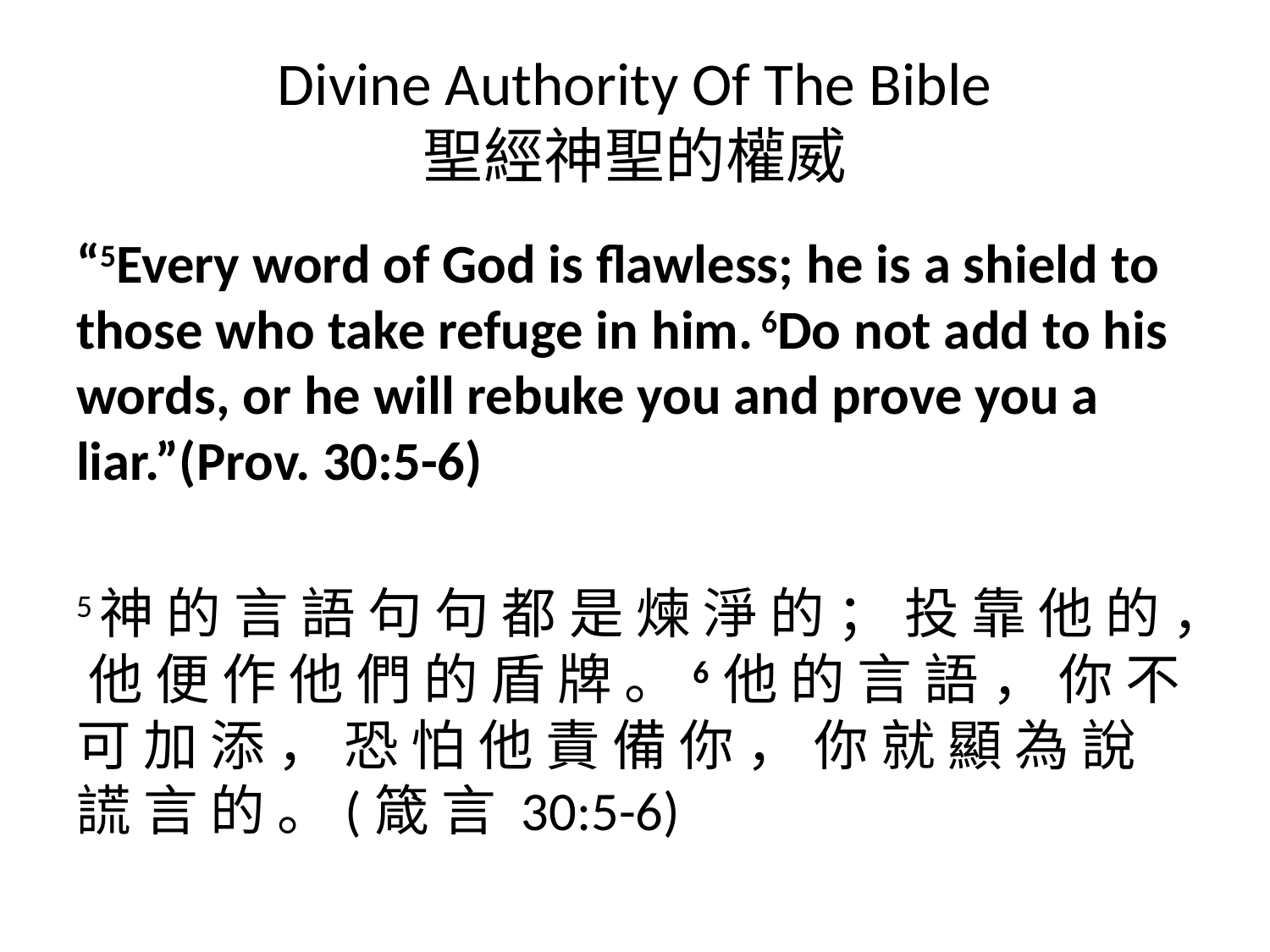

# Divine Authority Of The Bible 聖經神聖的權威
“5Every word of God is flawless; he is a shield to those who take refuge in him. 6Do not add to his words, or he will rebuke you and prove you a liar.”(Prov. 30:5-6)

5神 的 言 語 句 句 都 是 煉 淨 的 ； 投 靠 他 的 ， 他 便 作 他 們 的 盾 牌 。6 他 的 言 語 ， 你 不 可 加 添 ， 恐 怕 他 責 備 你 ， 你 就 顯 為 說 謊 言 的 。(箴 言 30:5-6)